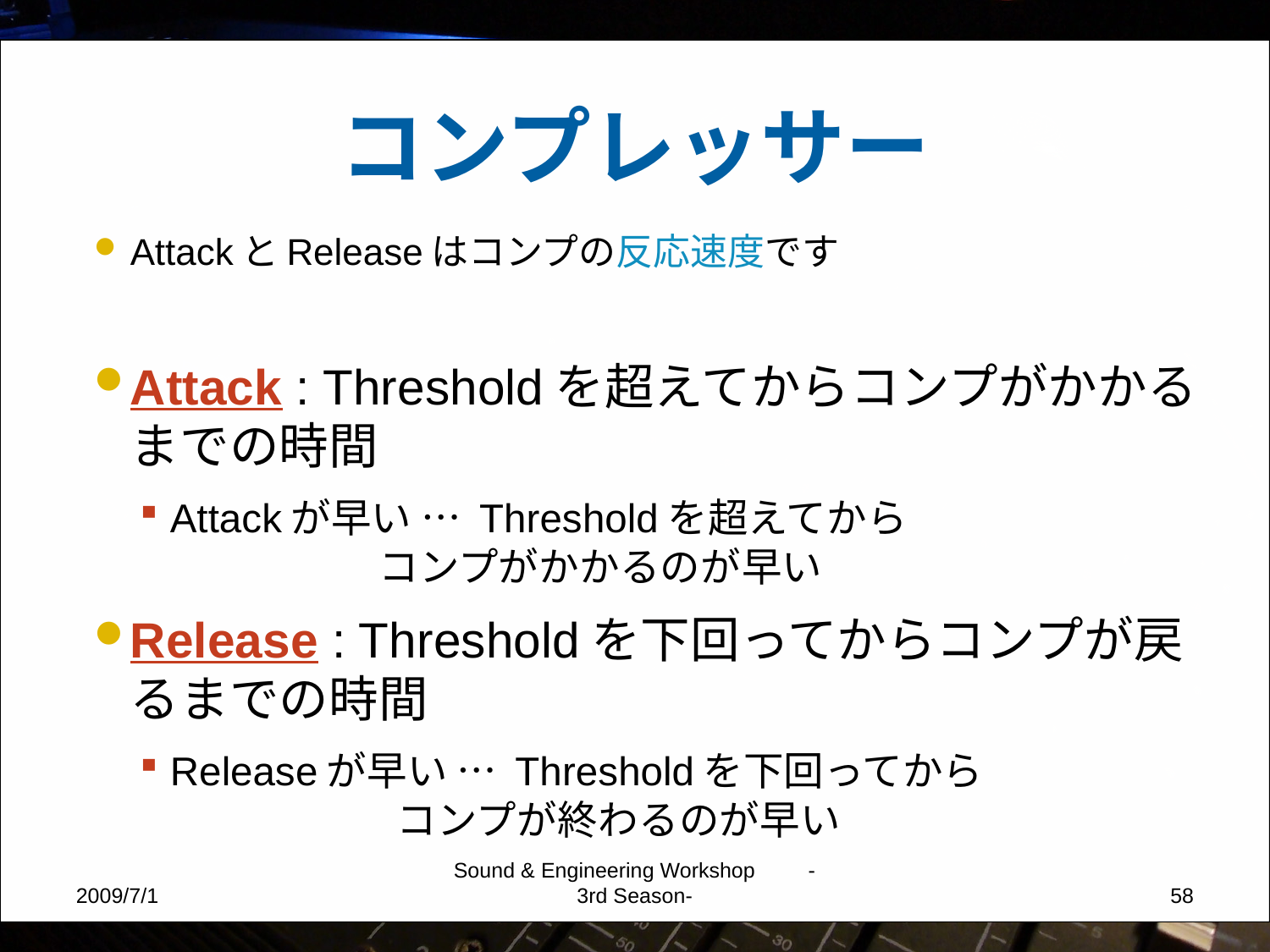

# コンプレッサー
AttackとReleaseはコンプの反応速度です

Attack : Thresholdを超えてからコンプがかかるまでの時間
Attackが早い … Thresholdを超えてから
                       コンプがかかるのが早い
Release : Thresholdを下回ってからコンプが戻るまでの時間
Releaseが早い … Thresholdを下回ってから
                         コンプが終わるのが早い
2009/7/1
Sound & Engineering Workshop         -3rd Season-
58